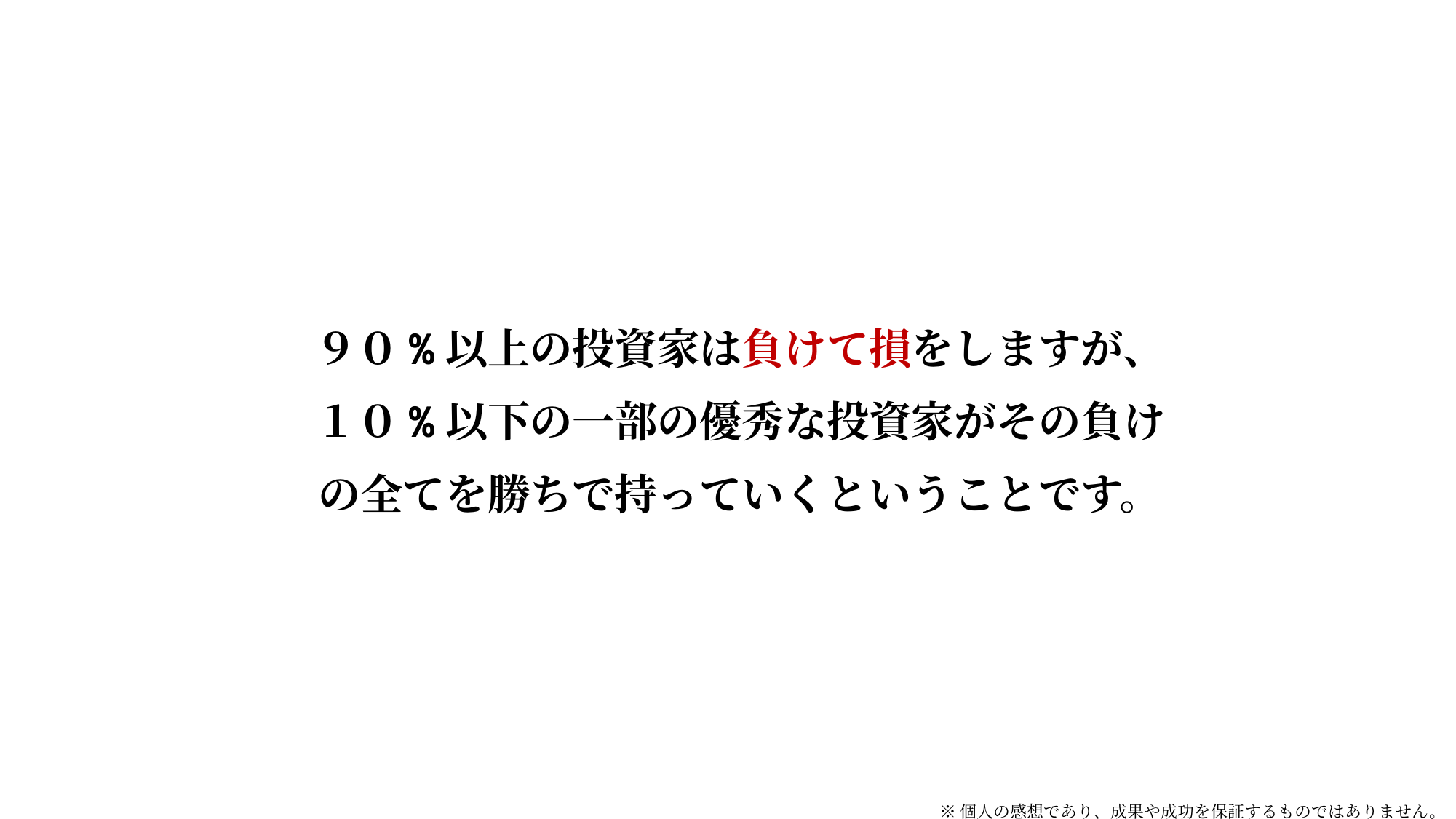

９０%以上の投資家は負けて損をしますが、
１０%以下の一部の優秀な投資家がその負け
の全てを勝ちで持っていくということです。
※個人の感想であり、成果や成功を保証するものではありません。